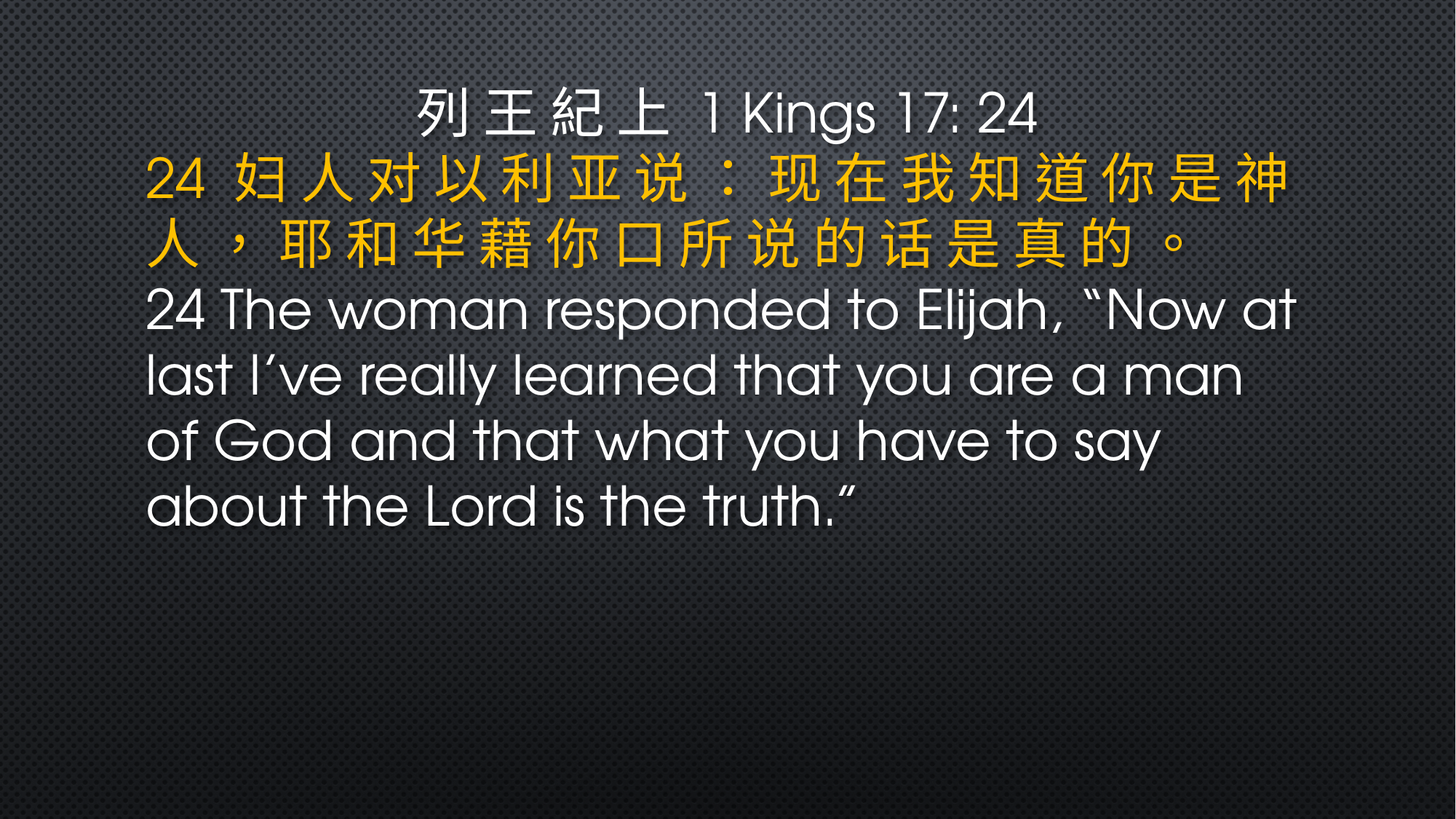

列 王 紀 上 1 Kings 17: 24
24 妇 人 对 以 利 亚 说 ： 现 在 我 知 道 你 是 神 人 ， 耶 和 华 藉 你 口 所 说 的 话 是 真 的 。
24 The woman responded to Elijah, “Now at last I’ve really learned that you are a man of God and that what you have to say about the Lord is the truth.”